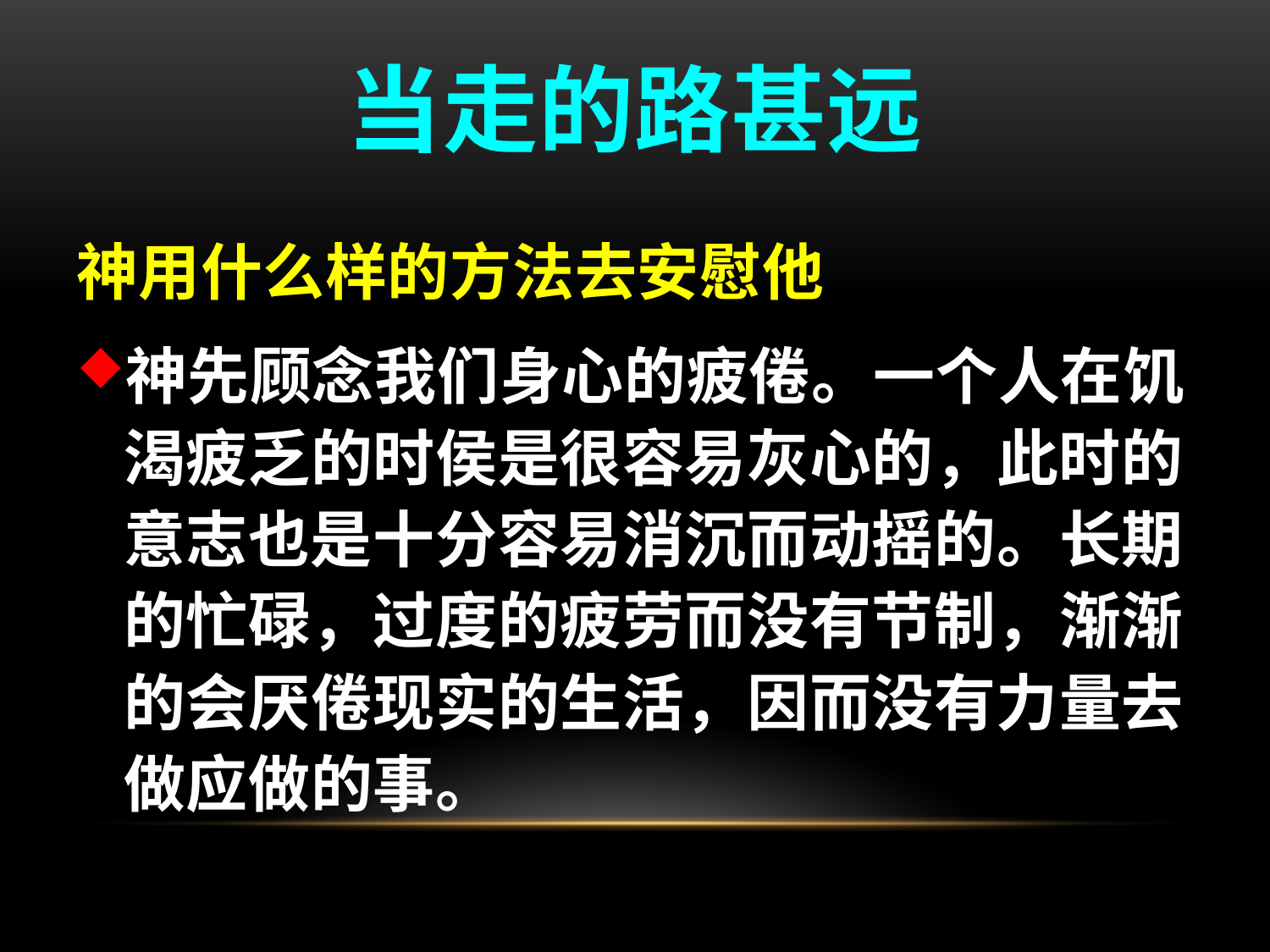

# 当走的路甚远
神用什么样的方法去安慰他
神先顾念我们身心的疲倦。一个人在饥渴疲乏的时侯是很容易灰心的，此时的意志也是十分容易消沉而动摇的。长期的忙碌，过度的疲劳而没有节制，渐渐的会厌倦现实的生活，因而没有力量去做应做的事。